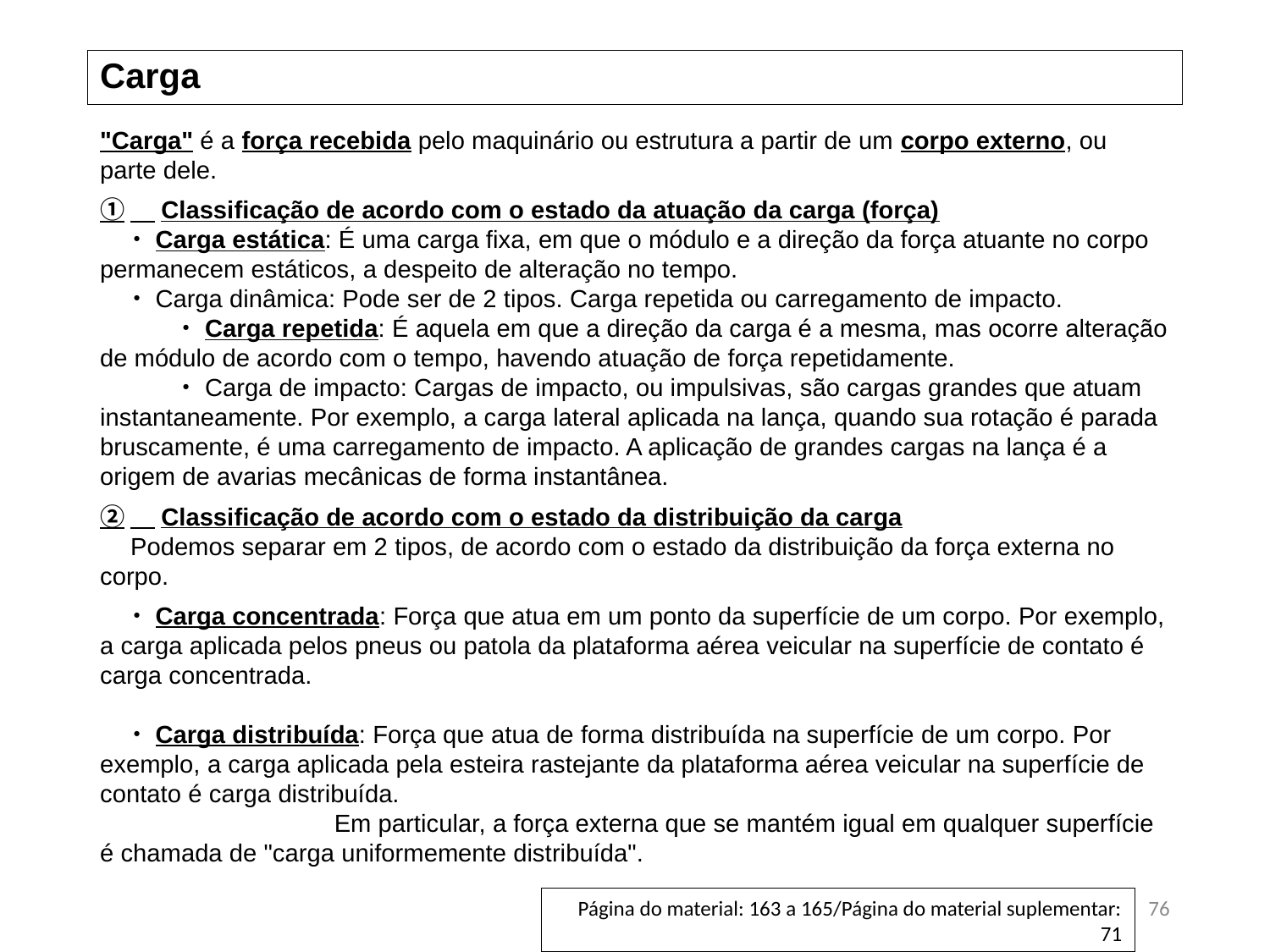

# Carga
"Carga" é a força recebida pelo maquinário ou estrutura a partir de um corpo externo, ou parte dele.
①　Classificação de acordo com o estado da atuação da carga (força)
　・Carga estática: É uma carga fixa, em que o módulo e a direção da força atuante no corpo permanecem estáticos, a despeito de alteração no tempo.
　・Carga dinâmica: Pode ser de 2 tipos. Carga repetida ou carregamento de impacto.
　　　・Carga repetida: É aquela em que a direção da carga é a mesma, mas ocorre alteração de módulo de acordo com o tempo, havendo atuação de força repetidamente.
　　　・Carga de impacto: Cargas de impacto, ou impulsivas, são cargas grandes que atuam instantaneamente. Por exemplo, a carga lateral aplicada na lança, quando sua rotação é parada bruscamente, é uma carregamento de impacto. A aplicação de grandes cargas na lança é a origem de avarias mecânicas de forma instantânea.
②　Classificação de acordo com o estado da distribuição da carga
　Podemos separar em 2 tipos, de acordo com o estado da distribuição da força externa no corpo.
　・Carga concentrada: Força que atua em um ponto da superfície de um corpo. Por exemplo, a carga aplicada pelos pneus ou patola da plataforma aérea veicular na superfície de contato é carga concentrada.

　・Carga distribuída: Força que atua de forma distribuída na superfície de um corpo. Por exemplo, a carga aplicada pela esteira rastejante da plataforma aérea veicular na superfície de contato é carga distribuída.
　　　　　　　　　 Em particular, a força externa que se mantém igual em qualquer superfície é chamada de "carga uniformemente distribuída".

76
Página do material: 163 a 165/Página do material suplementar: 71